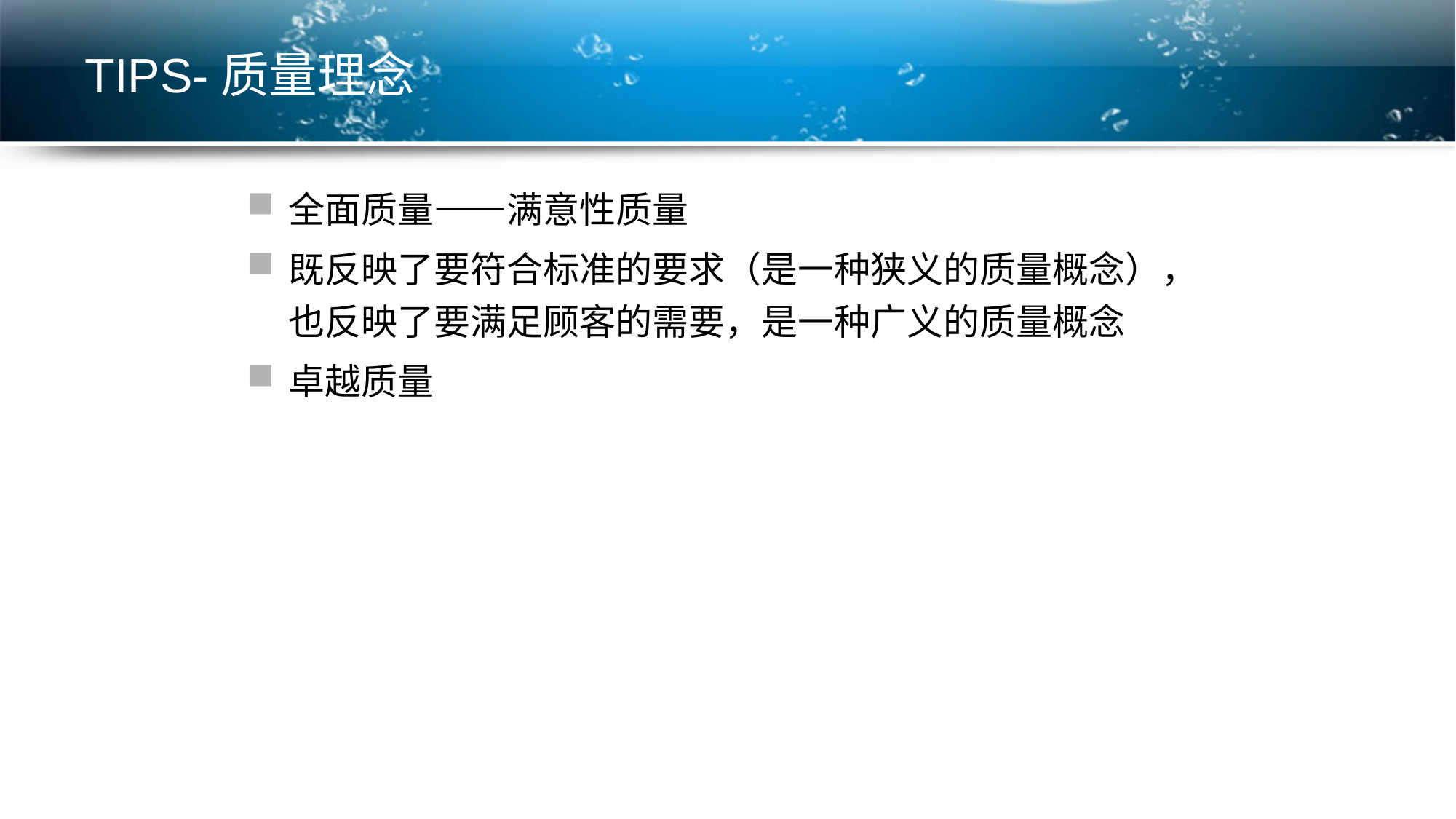

# TIPS-质量理念
全面质量——满意性质量
既反映了要符合标准的要求（是一种狭义的质量概念），也反映了要满足顾客的需要，是一种广义的质量概念
卓越质量